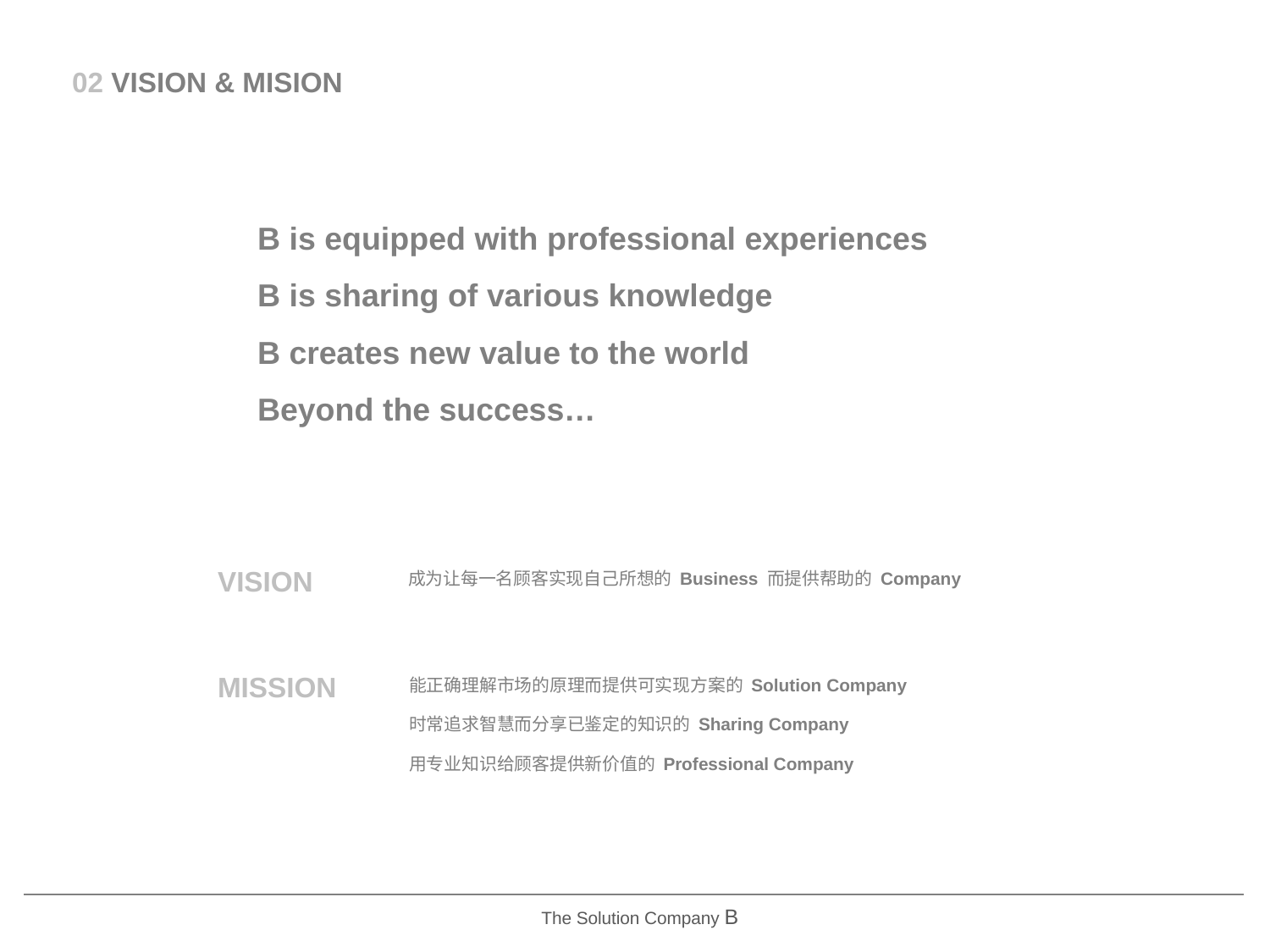

02 VISION & MISION
B is equipped with professional experiences
B is sharing of various knowledge
B creates new value to the world
Beyond the success…
成为让每一名顾客实现自己所想的 Business 而提供帮助的 Company
VISION
能正确理解市场的原理而提供可实现方案的 Solution Company
MISSION
时常追求智慧而分享已鉴定的知识的 Sharing Company
用专业知识给顾客提供新价值的 Professional Company